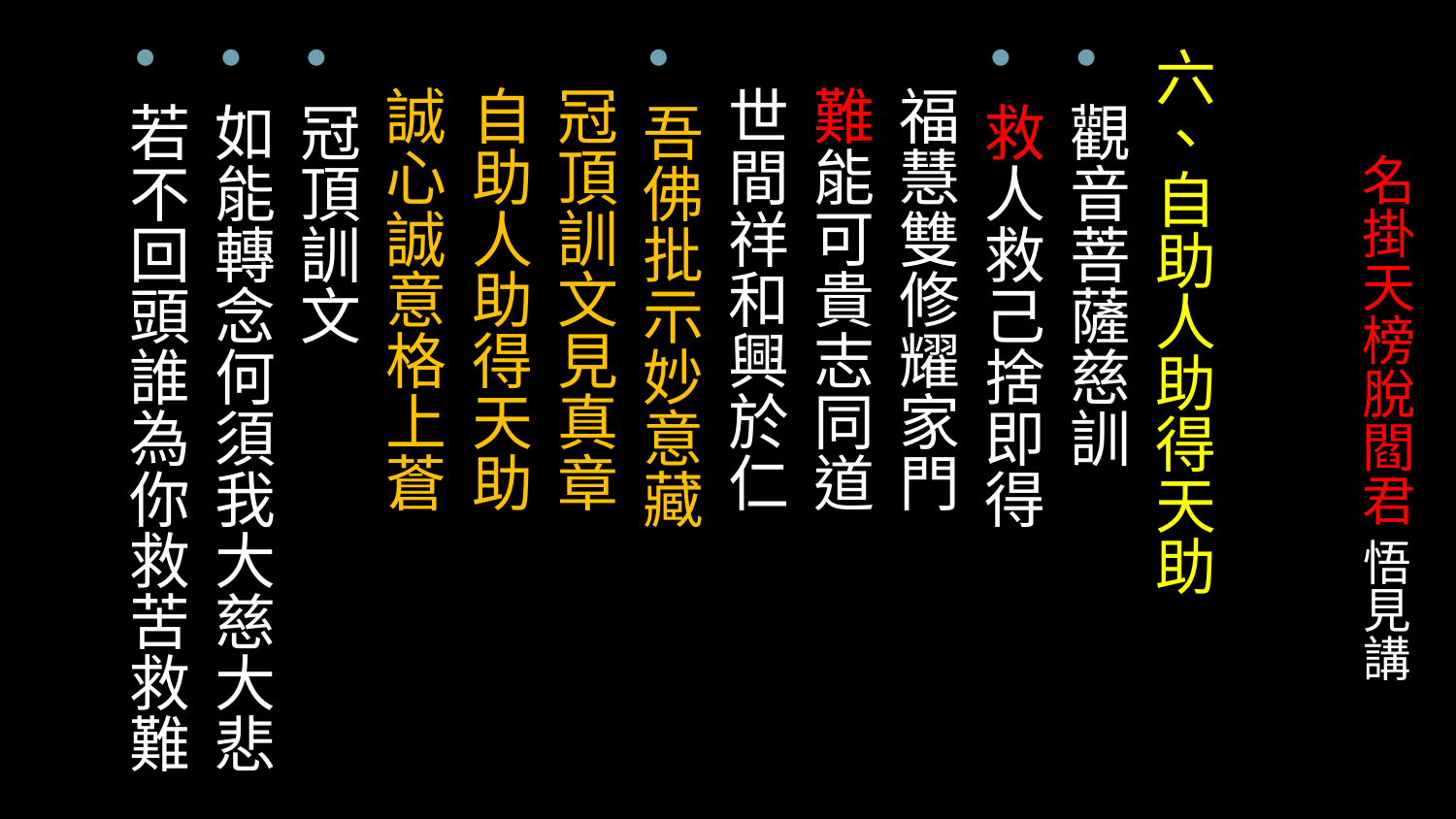

六、自助人助得天助
觀音菩薩慈訓
救人救己捨即得
  福慧雙修耀家門
  難能可貴志同道
  世間祥和興於仁
吾佛批示妙意藏
  冠頂訓文見真章
  自助人助得天助
  誠心誠意格上蒼
冠頂訓文
如能轉念何須我大慈大悲
若不回頭誰為你救苦救難

# 名掛天榜脫閻君 悟見講